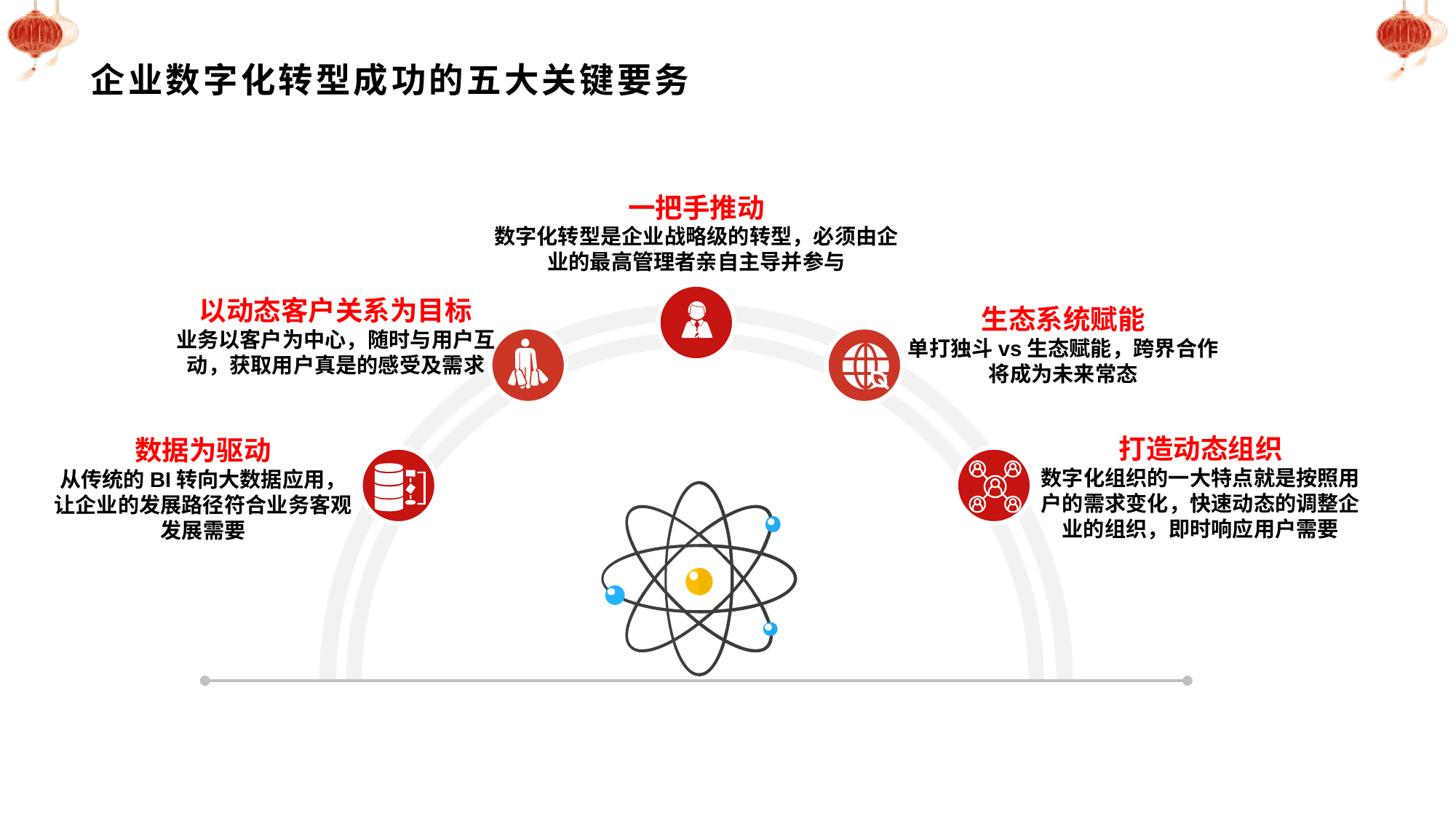

# 企业数字化转型成功的五大关键要务
一把手推动
数字化转型是企业战略级的转型，必须由企业的最高管理者亲自主导并参与

以动态客户关系为目标
业务以客户为中心，随时与用户互动，获取用户真是的感受及需求
生态系统赋能
单打独斗vs生态赋能，跨界合作将成为未来常态

打造动态组织
数字化组织的一大特点就是按照用户的需求变化，快速动态的调整企业的组织，即时响应用户需要

数据为驱动
从传统的BI转向大数据应用，让企业的发展路径符合业务客观发展需要